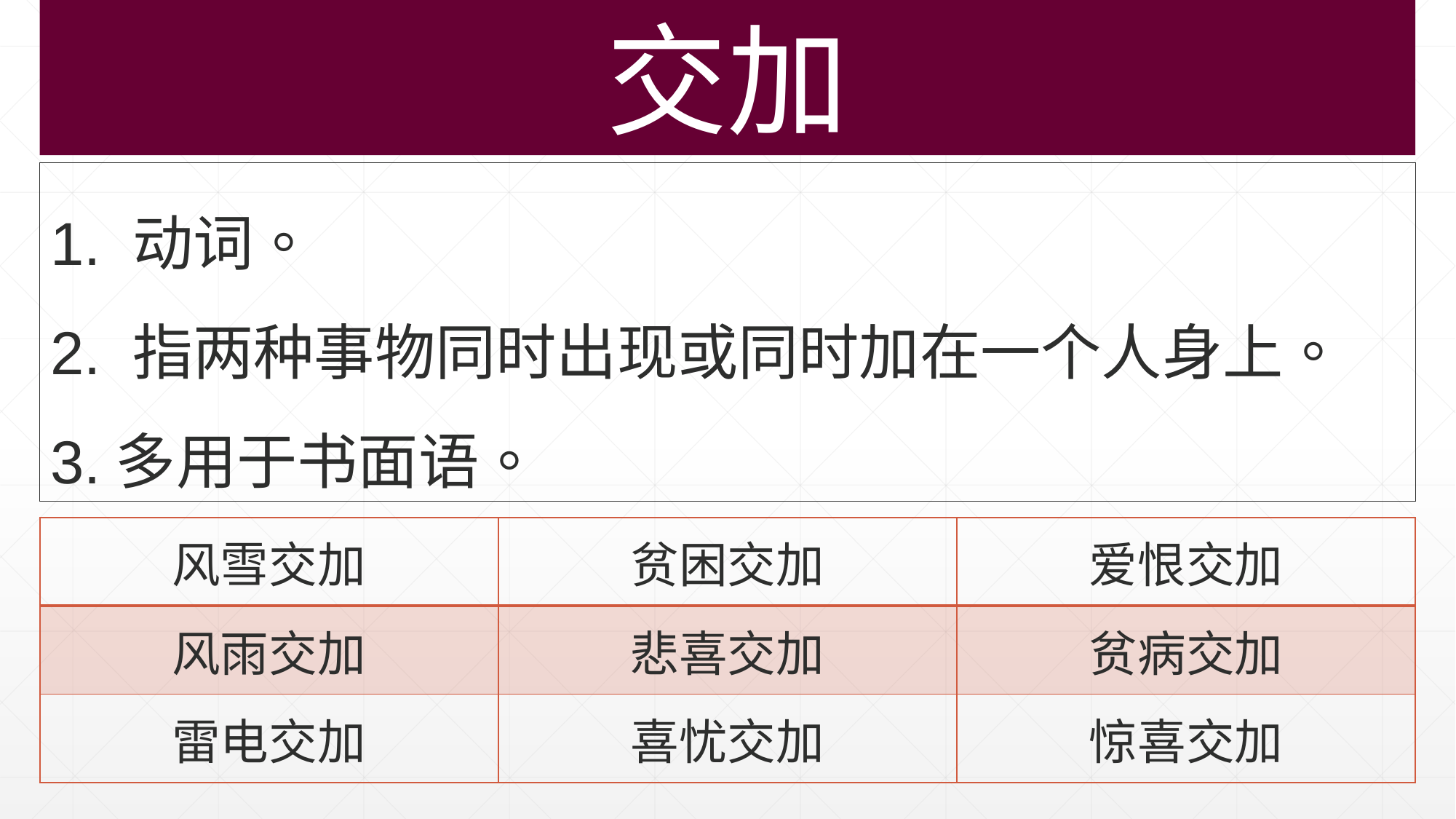

交加
1. 动词。
2. 指两种事物同时出现或同时加在一个人身上。
3.多用于书面语。
| 风雪交加 | 贫困交加 | 爱恨交加 |
| --- | --- | --- |
| 风雨交加 | 悲喜交加 | 贫病交加 |
| 雷电交加 | 喜忧交加 | 惊喜交加 |